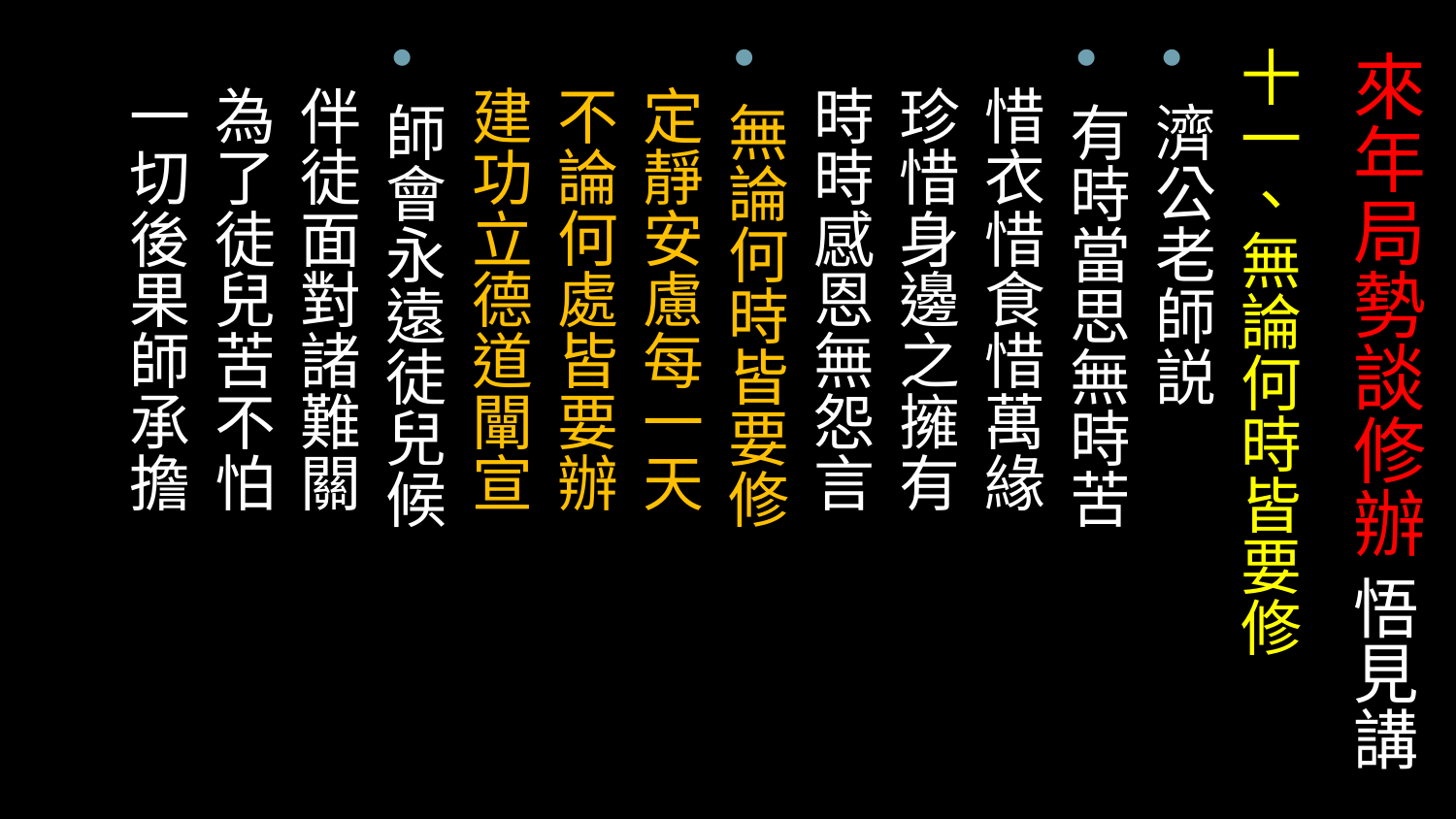

十一、無論何時皆要修
濟公老師説
有時當思無時苦
  惜衣惜食惜萬緣
  珍惜身邊之擁有
  時時感恩無怨言
無論何時皆要修
  定靜安慮每一天
  不論何處皆要辦
  建功立德道闡宣
師會永遠徒兒候
  伴徒面對諸難關
  為了徒兒苦不怕
  一切後果師承擔

# 來年局勢談修辦 悟見講